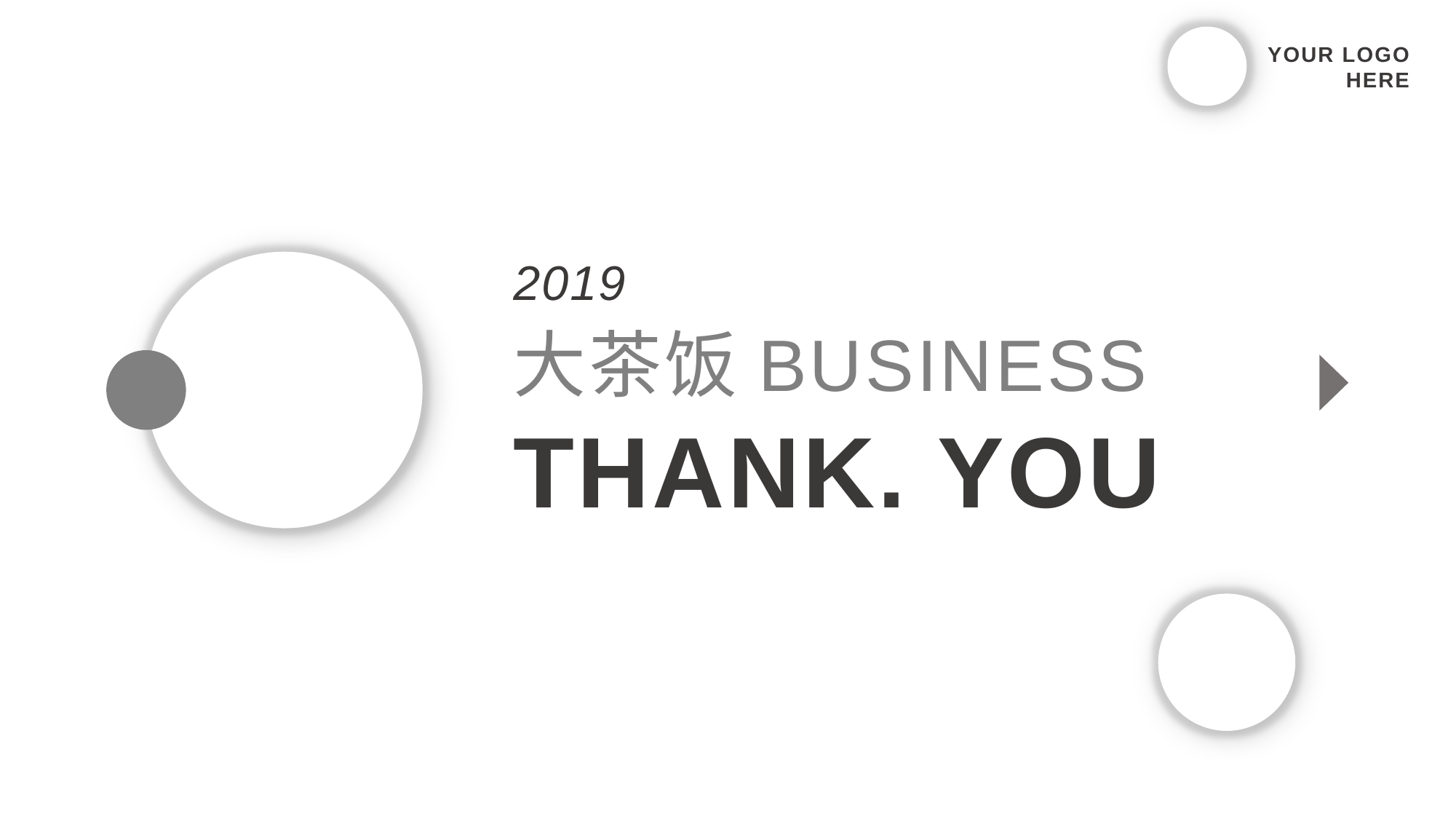

YOUR LOGO
HERE

2019
大茶饭BUSINESS

THANK. YOU